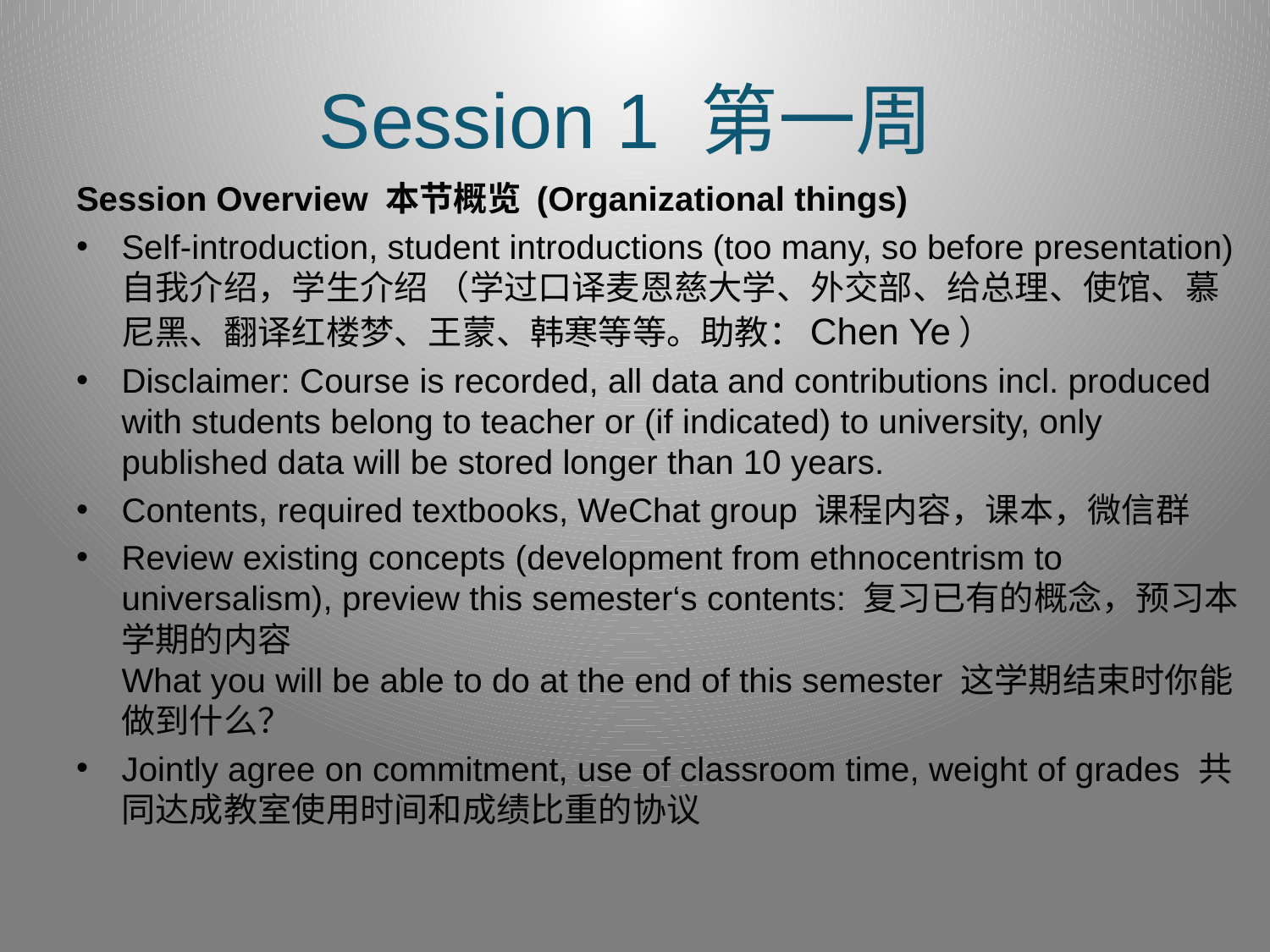

# Session 1 第一周
Session Overview 本节概览 (Organizational things)
Self-introduction, student introductions (too many, so before presentation) 自我介绍，学生介绍 （学过口译麦恩慈大学、外交部、给总理、使馆、慕尼黑、翻译红楼梦、王蒙、韩寒等等。助教：Chen Ye）
Disclaimer: Course is recorded, all data and contributions incl. produced with students belong to teacher or (if indicated) to university, only published data will be stored longer than 10 years.
Contents, required textbooks, WeChat group 课程内容，课本，微信群
Review existing concepts (development from ethnocentrism to universalism), preview this semester‘s contents: 复习已有的概念，预习本学期的内容
What you will be able to do at the end of this semester 这学期结束时你能做到什么？
Jointly agree on commitment, use of classroom time, weight of grades 共同达成教室使用时间和成绩比重的协议